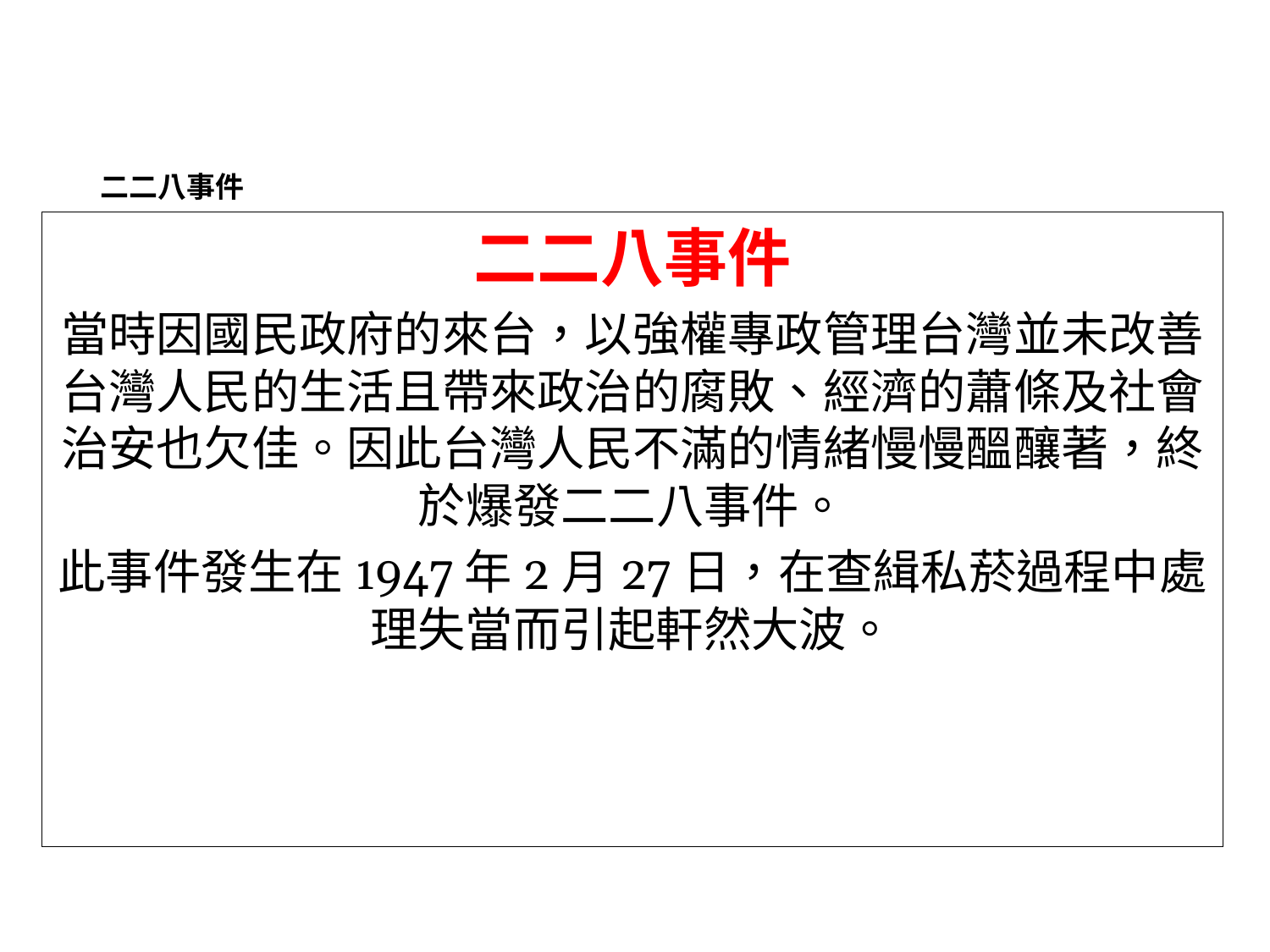

二二八事件
二二八事件
當時因國民政府的來台，以強權專政管理台灣並未改善台灣人民的生活且帶來政治的腐敗、經濟的蕭條及社會治安也欠佳。因此台灣人民不滿的情緒慢慢醞釀著，終於爆發二二八事件。
此事件發生在1947年2月27日，在查緝私菸過程中處理失當而引起軒然大波。